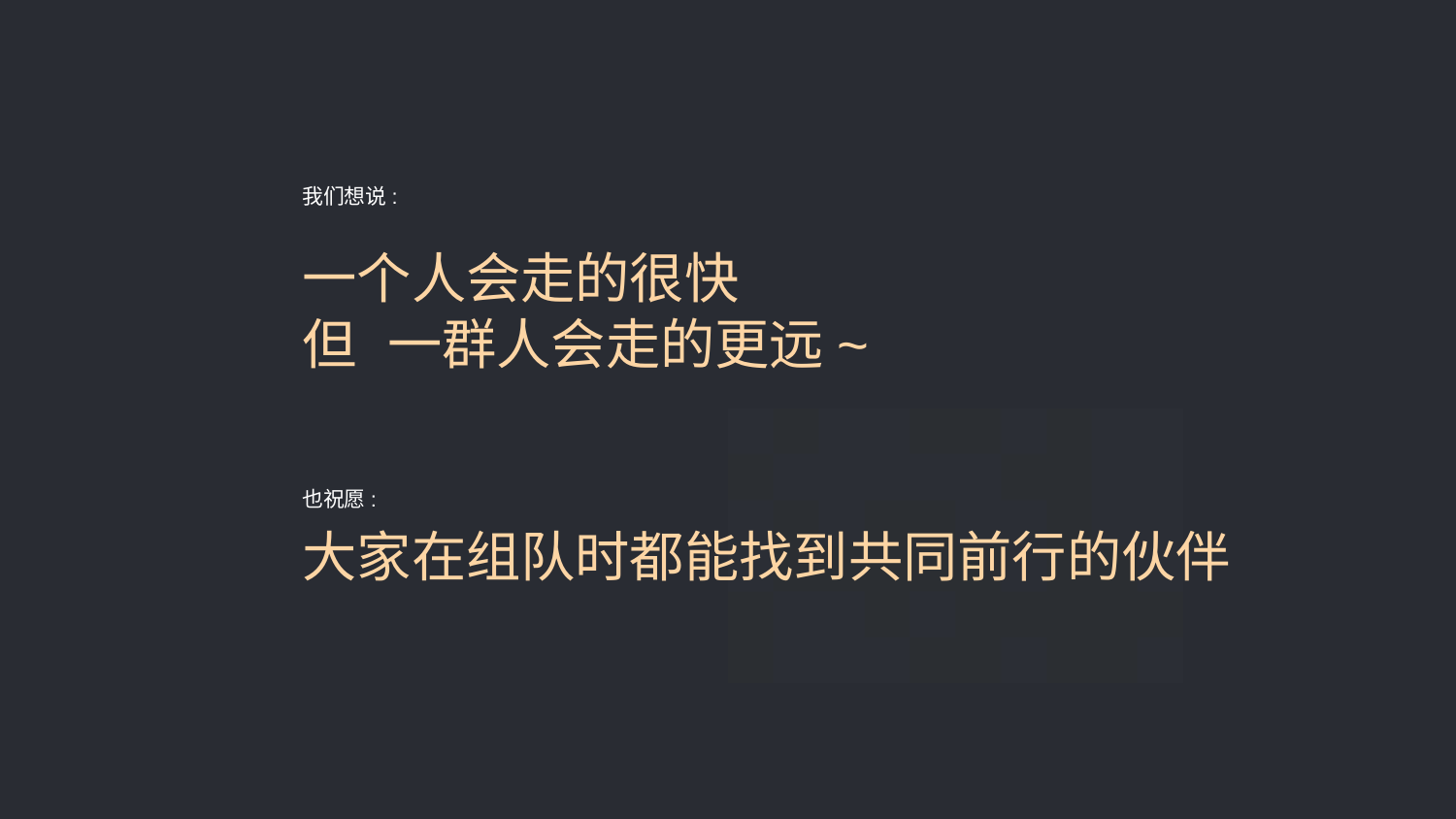

我们想说:
一个人会走的很快
但  一群人会走的更远~
也祝愿:
大家在组队时都能找到共同前行的伙伴